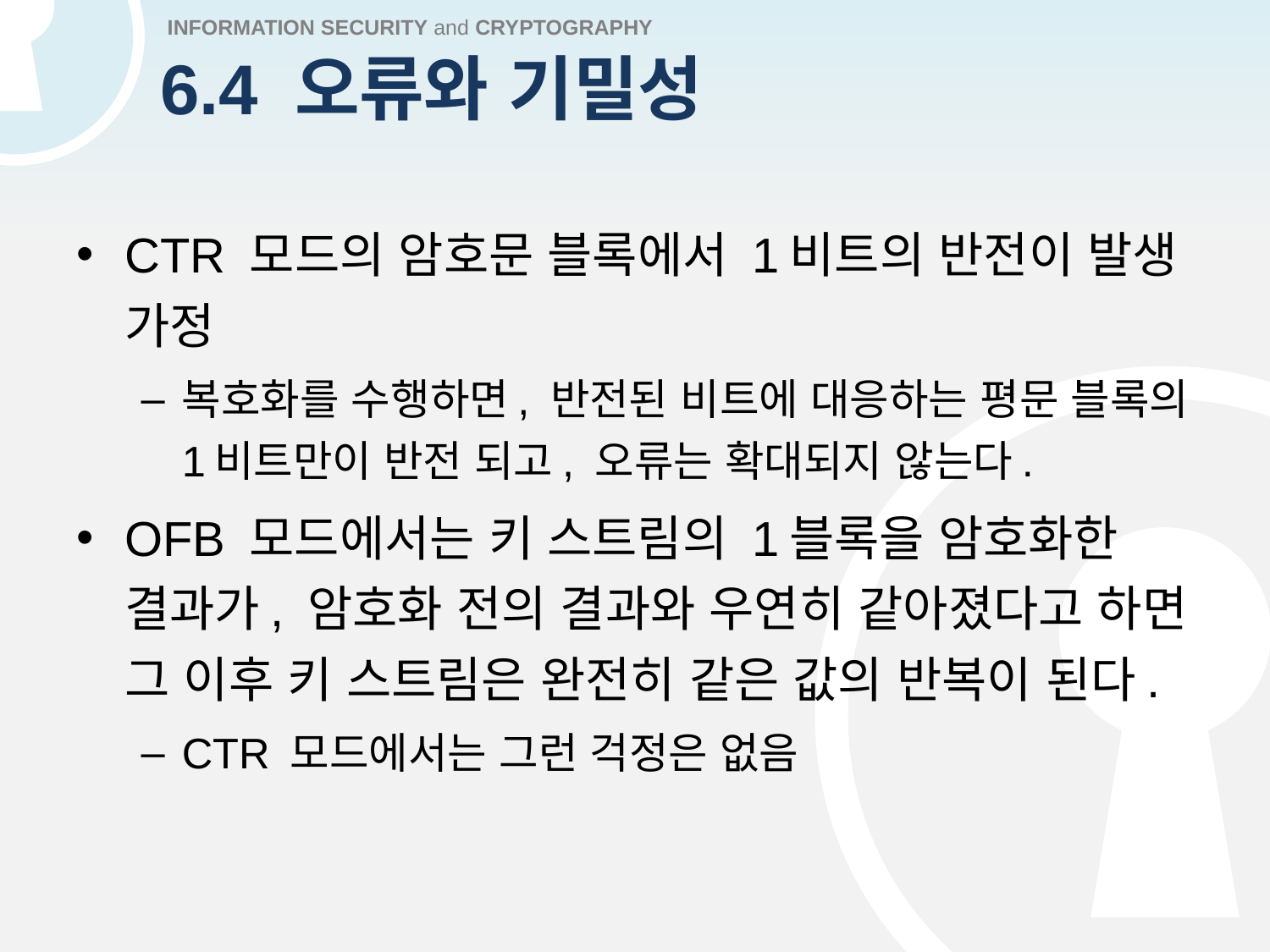

# 6.4 오류와 기밀성
CTR 모드의 암호문 블록에서 1비트의 반전이 발생 가정
복호화를 수행하면, 반전된 비트에 대응하는 평문 블록의 1비트만이 반전 되고, 오류는 확대되지 않는다.
OFB 모드에서는 키 스트림의 1블록을 암호화한 결과가, 암호화 전의 결과와 우연히 같아졌다고 하면 그 이후 키 스트림은 완전히 같은 값의 반복이 된다.
CTR 모드에서는 그런 걱정은 없음